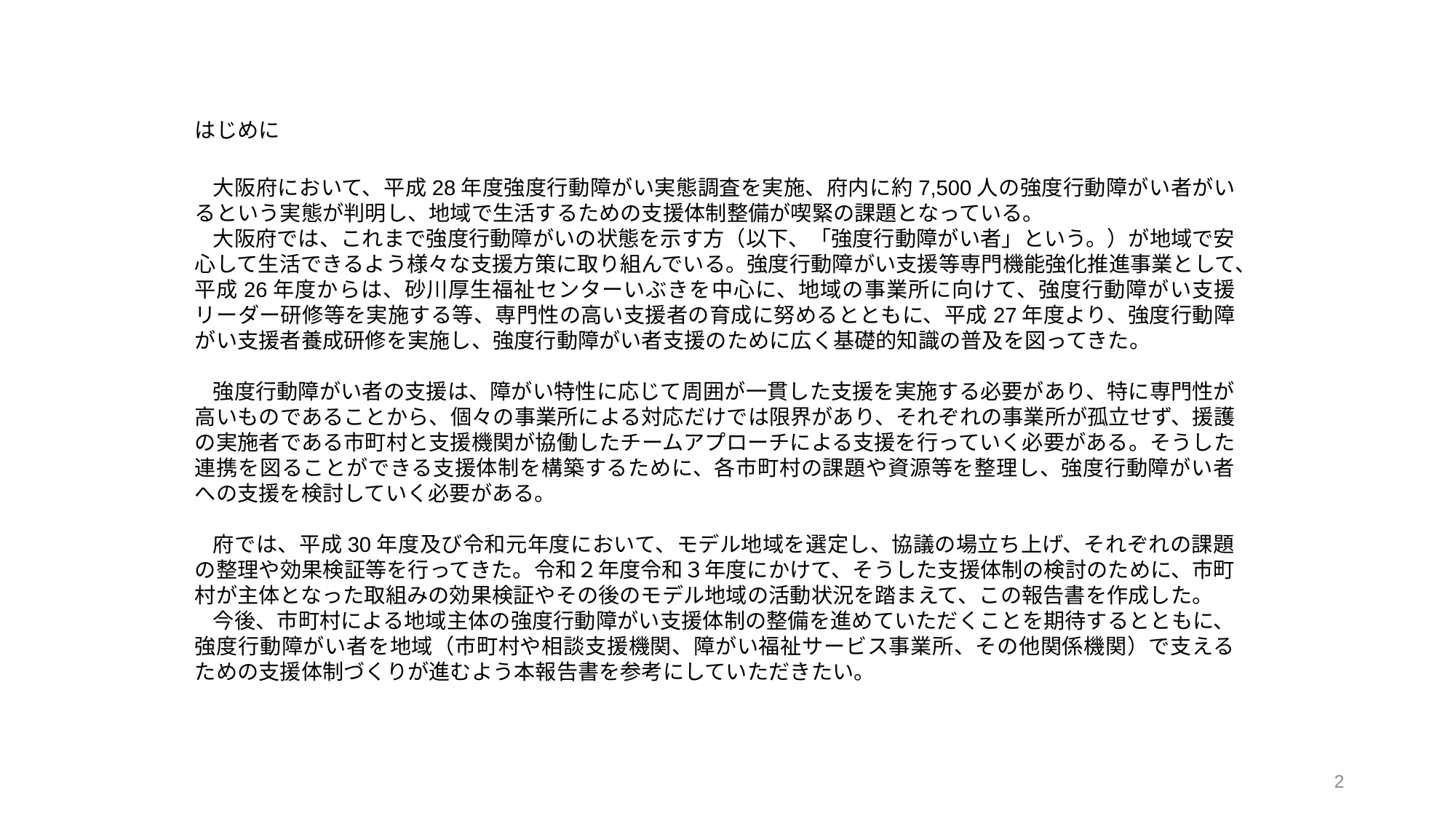

はじめに

大阪府において、平成28年度強度行動障がい実態調査を実施、府内に約7,500人の強度行動障がい者がいるという実態が判明し、地域で生活するための支援体制整備が喫緊の課題となっている。
大阪府では、これまで強度行動障がいの状態を示す方（以下、「強度行動障がい者」という。）が地域で安心して生活できるよう様々な支援方策に取り組んでいる。強度行動障がい支援等専門機能強化推進事業として、平成26年度からは、砂川厚生福祉センターいぶきを中心に、地域の事業所に向けて、強度行動障がい支援リーダー研修等を実施する等、専門性の高い支援者の育成に努めるとともに、平成27年度より、強度行動障がい支援者養成研修を実施し、強度行動障がい者支援のために広く基礎的知識の普及を図ってきた。

強度行動障がい者の支援は、障がい特性に応じて周囲が一貫した支援を実施する必要があり、特に専門性が高いものであることから、個々の事業所による対応だけでは限界があり、それぞれの事業所が孤立せず、援護の実施者である市町村と支援機関が協働したチームアプローチによる支援を行っていく必要がある。そうした連携を図ることができる支援体制を構築するために、各市町村の課題や資源等を整理し、強度行動障がい者への支援を検討していく必要がある。

府では、平成30年度及び令和元年度において、モデル地域を選定し、協議の場立ち上げ、それぞれの課題の整理や効果検証等を行ってきた。令和２年度令和３年度にかけて、そうした支援体制の検討のために、市町村が主体となった取組みの効果検証やその後のモデル地域の活動状況を踏まえて、この報告書を作成した。
今後、市町村による地域主体の強度行動障がい支援体制の整備を進めていただくことを期待するとともに、強度行動障がい者を地域（市町村や相談支援機関、障がい福祉サービス事業所、その他関係機関）で支えるための支援体制づくりが進むよう本報告書を参考にしていただきたい。

2